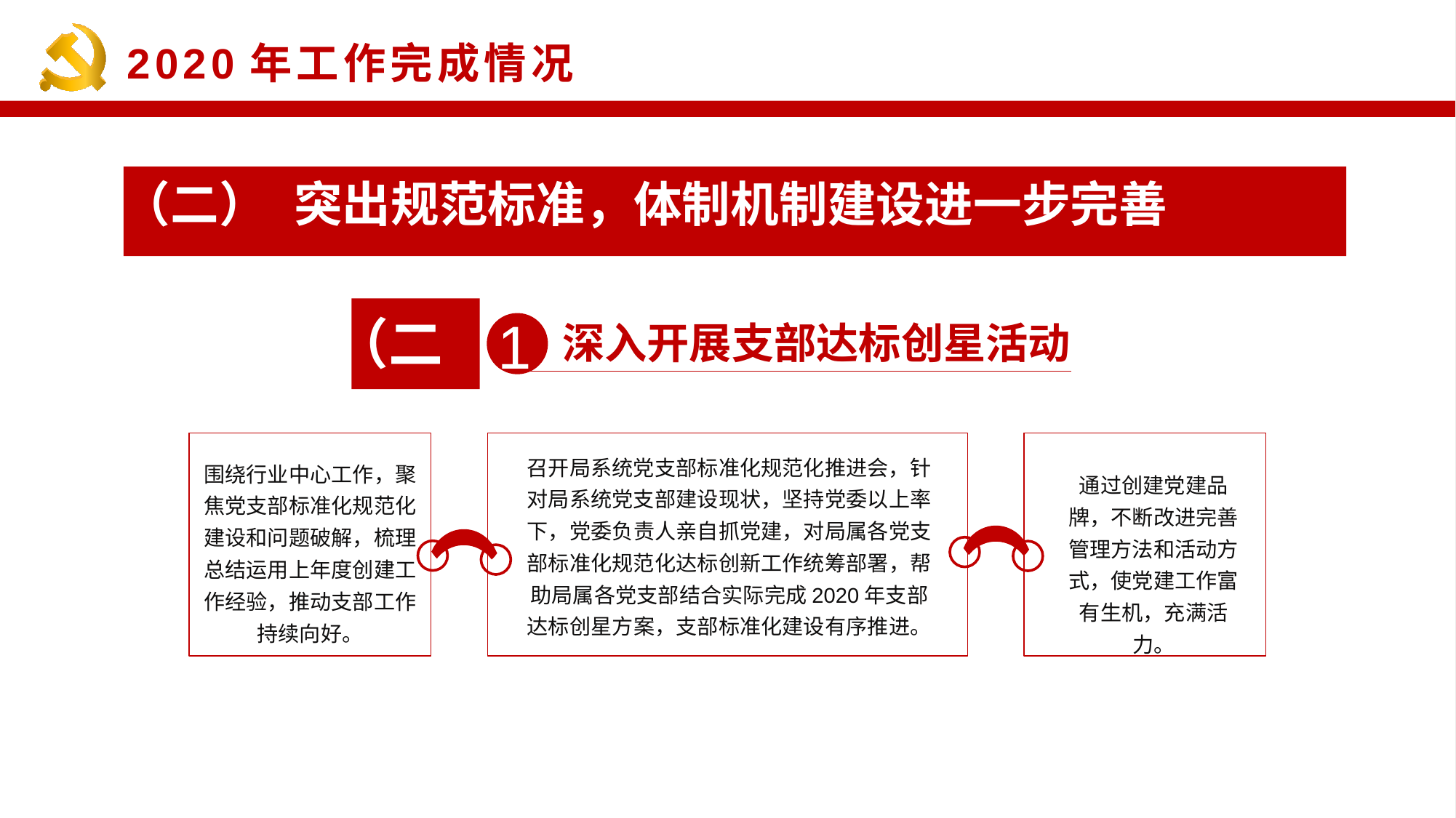

（二）
突出规范标准，体制机制建设进一步完善

（二）
1
深入开展支部达标创星活动

围绕行业中心工作，聚焦党支部标准化规范化建设和问题破解，梳理总结运用上年度创建工作经验，推动支部工作持续向好。

召开局系统党支部标准化规范化推进会，针对局系统党支部建设现状，坚持党委以上率下，党委负责人亲自抓党建，对局属各党支部标准化规范化达标创新工作统筹部署，帮助局属各党支部结合实际完成2020年支部达标创星方案，支部标准化建设有序推进。

通过创建党建品牌，不断改进完善管理方法和活动方式，使党建工作富有生机，充满活力。